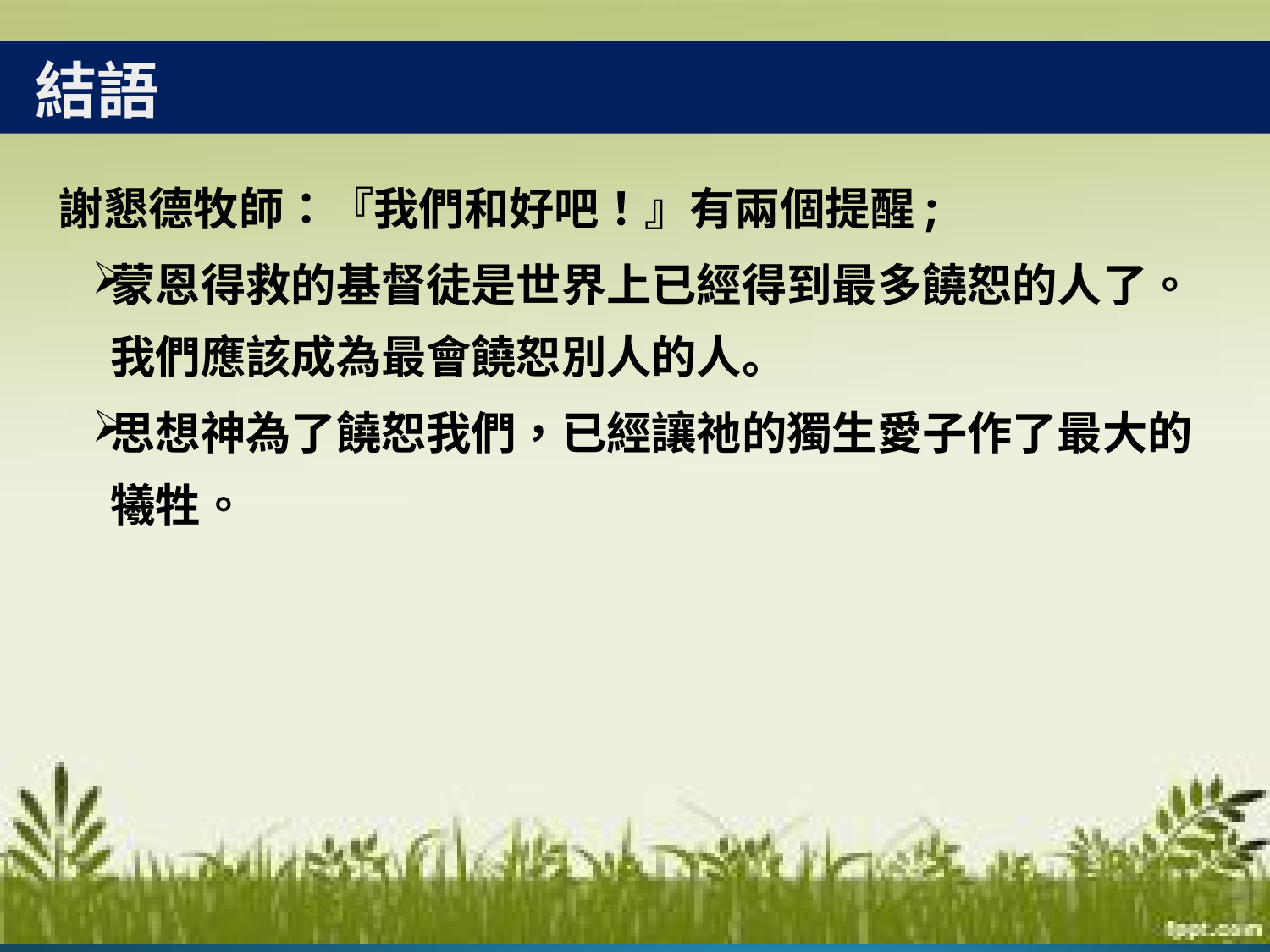

結語
謝懇德牧師：『我們和好吧！』有兩個提醒;
蒙恩得救的基督徒是世界上已經得到最多饒恕的人了。我們應該成為最會饒恕別人的人。
思想神為了饒恕我們，已經讓祂的獨生愛子作了最大的犧牲。